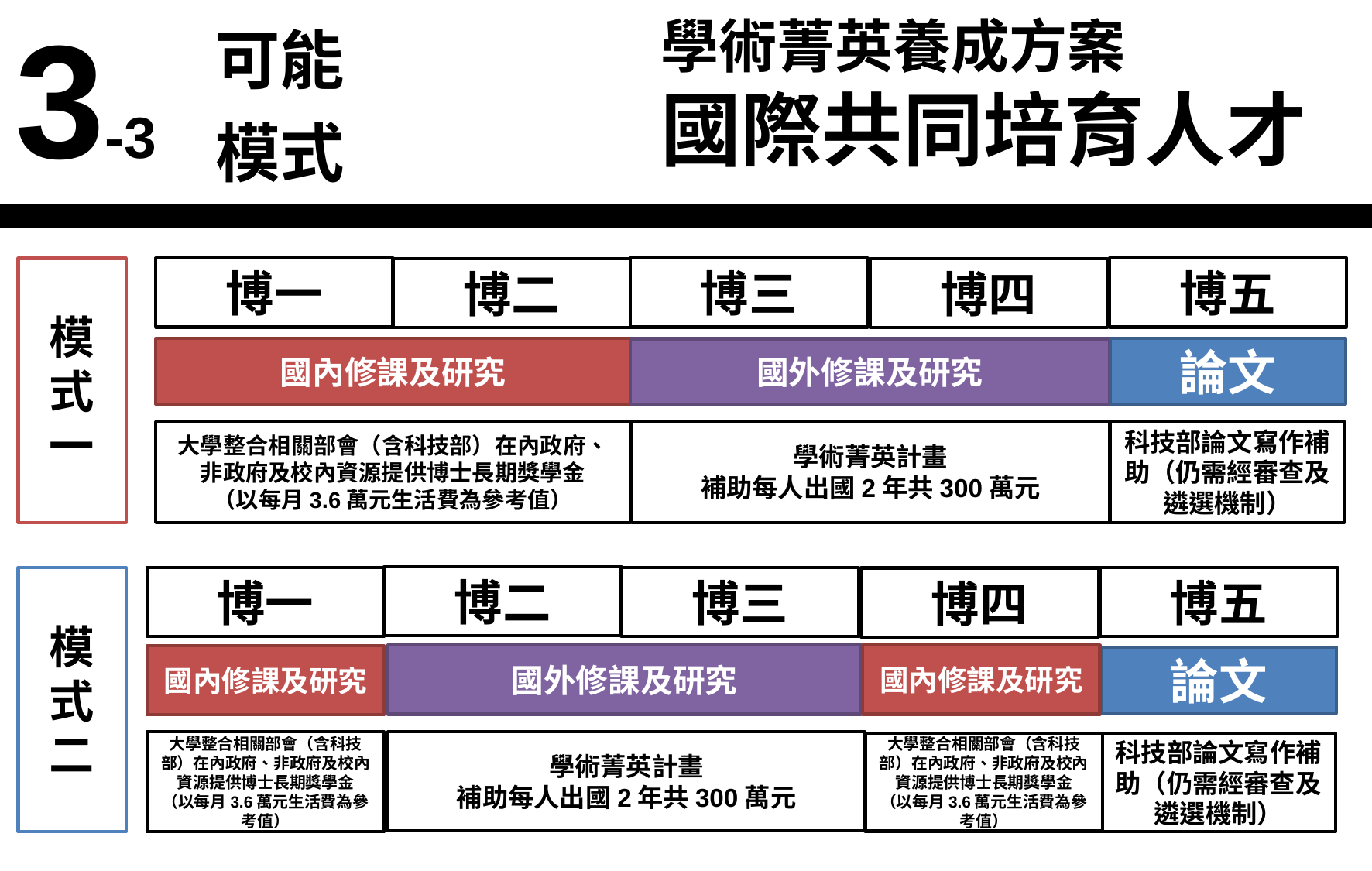

| 3-3 | 可能模式 |
| --- | --- |
學術菁英養成方案
國際共同培育人才
模式一
博一
博三
博五
博四
博二
論文
國內修課及研究
國外修課及研究
大學整合相關部會（含科技部）在內政府、非政府及校內資源提供博士長期獎學金
（以每月3.6萬元生活費為參考值）
學術菁英計畫
補助每人出國2年共300萬元
科技部論文寫作補助（仍需經審查及遴選機制）
博二
模式二
博一
博三
博五
博四
國外修課及研究
國內修課及研究
國內修課及研究
論文
大學整合相關部會（含科技部）在內政府、非政府及校內資源提供博士長期獎學金
（以每月3.6萬元生活費為參考值）
學術菁英計畫
補助每人出國2年共300萬元
大學整合相關部會（含科技部）在內政府、非政府及校內資源提供博士長期獎學金
（以每月3.6萬元生活費為參考值）
科技部論文寫作補助（仍需經審查及遴選機制）